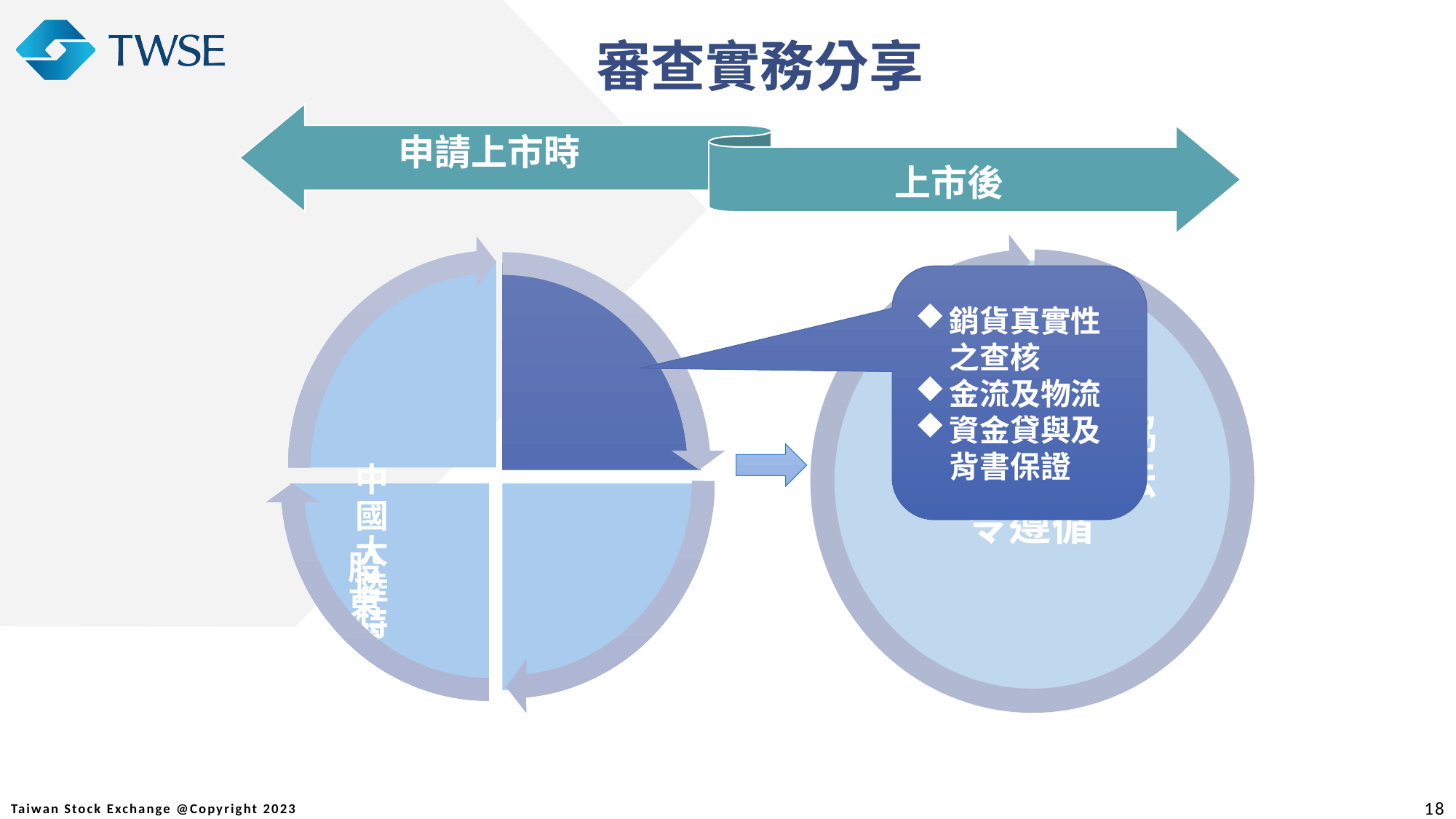

審查實務分享
申請上市時
上市後

承銷商受託協助委任公司法令遵循
營運面審查重點
公司治理
股東權益
中國大陸特殊議題
銷貨真實性之查核
金流及物流
資金貸與及背書保證
18